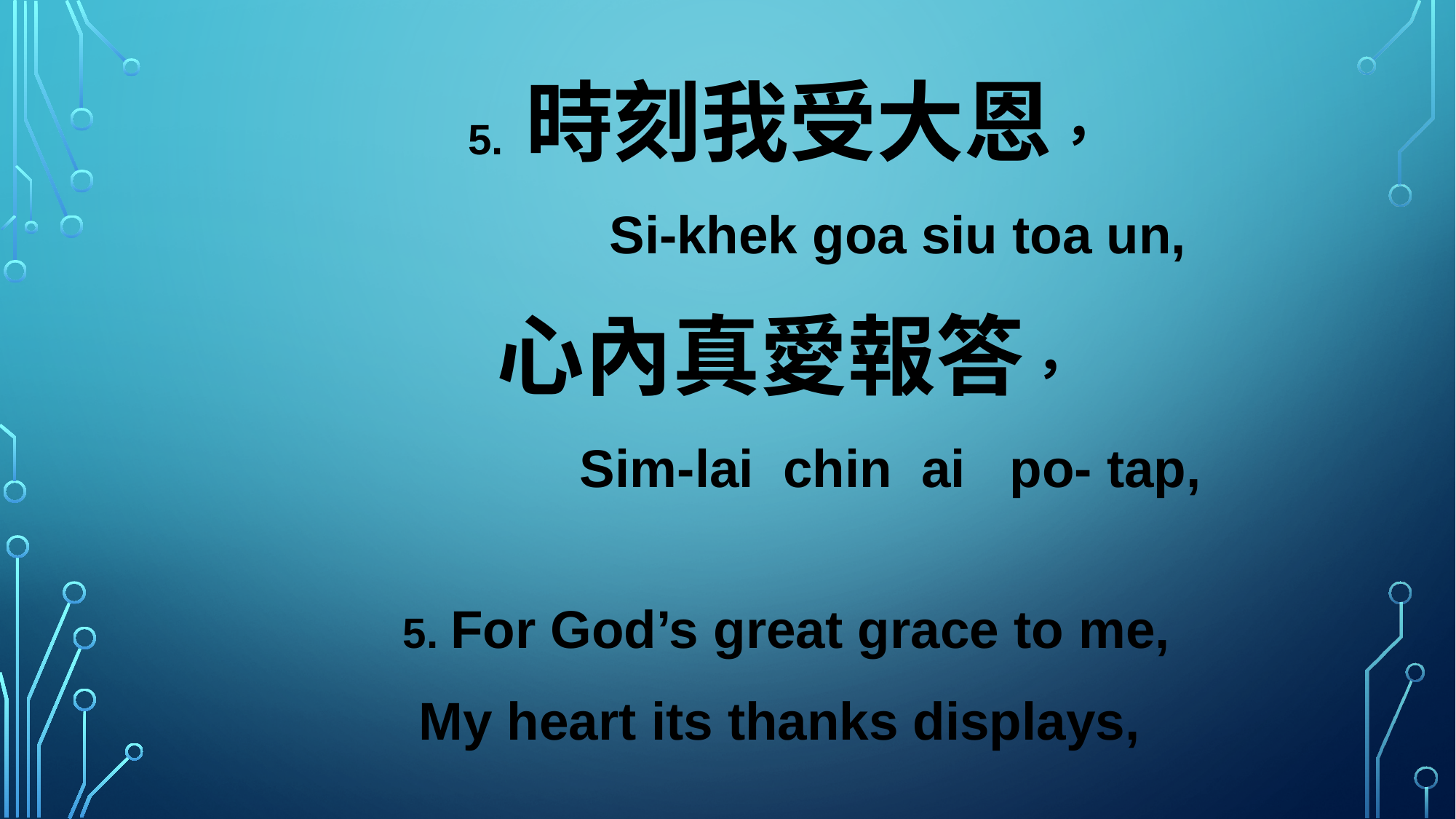

5. 時刻我受大恩，
                           Si-khek goa siu toa un,
心內真愛報答，
                         Sim-lai  chin  ai   po- tap,

5. For God’s great grace to me,
My heart its thanks displays,